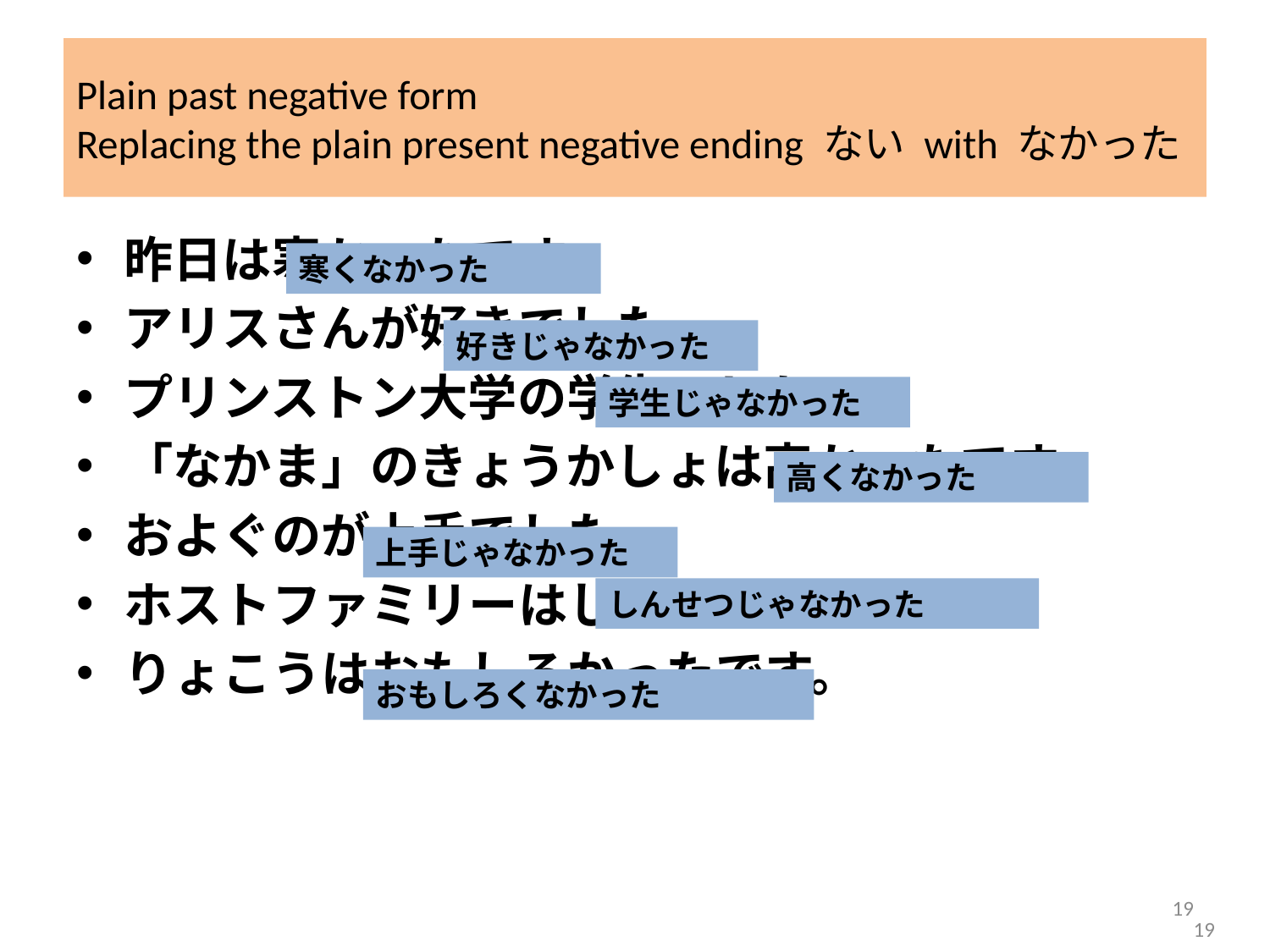

# Plain past negative form Replacing the plain present negative ending ない with なかった
昨日は寒かったです。
アリスさんが好きでした。
プリンストン大学の学生でした。
「なかま」のきょうかしょは高かったです。
およぐのが上手でした。
ホストファミリーはしんせつでした。
りょこうはおもしろかったです。

寒くなかった
好きじゃなかった
学生じゃなかった
高くなかった
上手じゃなかった
しんせつじゃなかった
おもしろくなかった
19
19